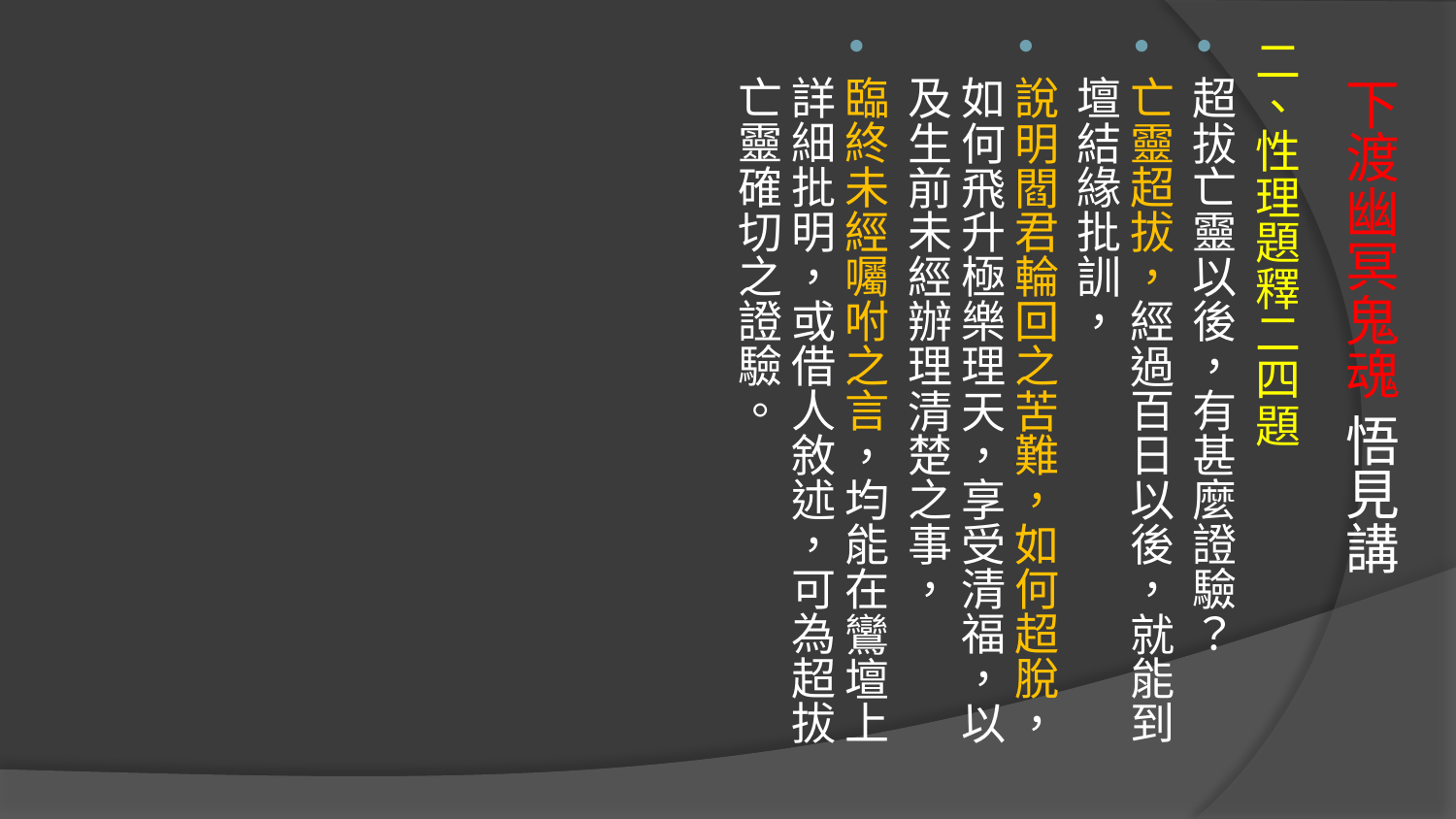

二、性理題釋二四題
超拔亡靈以後，有甚麼證驗？
亡靈超拔，經過百日以後，就能到壇結緣批訓，
說明閻君輪回之苦難，如何超脫，如何飛升極樂理天，享受清福，以及生前未經辦理清楚之事，
臨終未經囑咐之言，均能在鸞壇上詳細批明，或借人敘述，可為超拔亡靈確切之證驗。

# 下渡幽冥鬼魂 悟見講